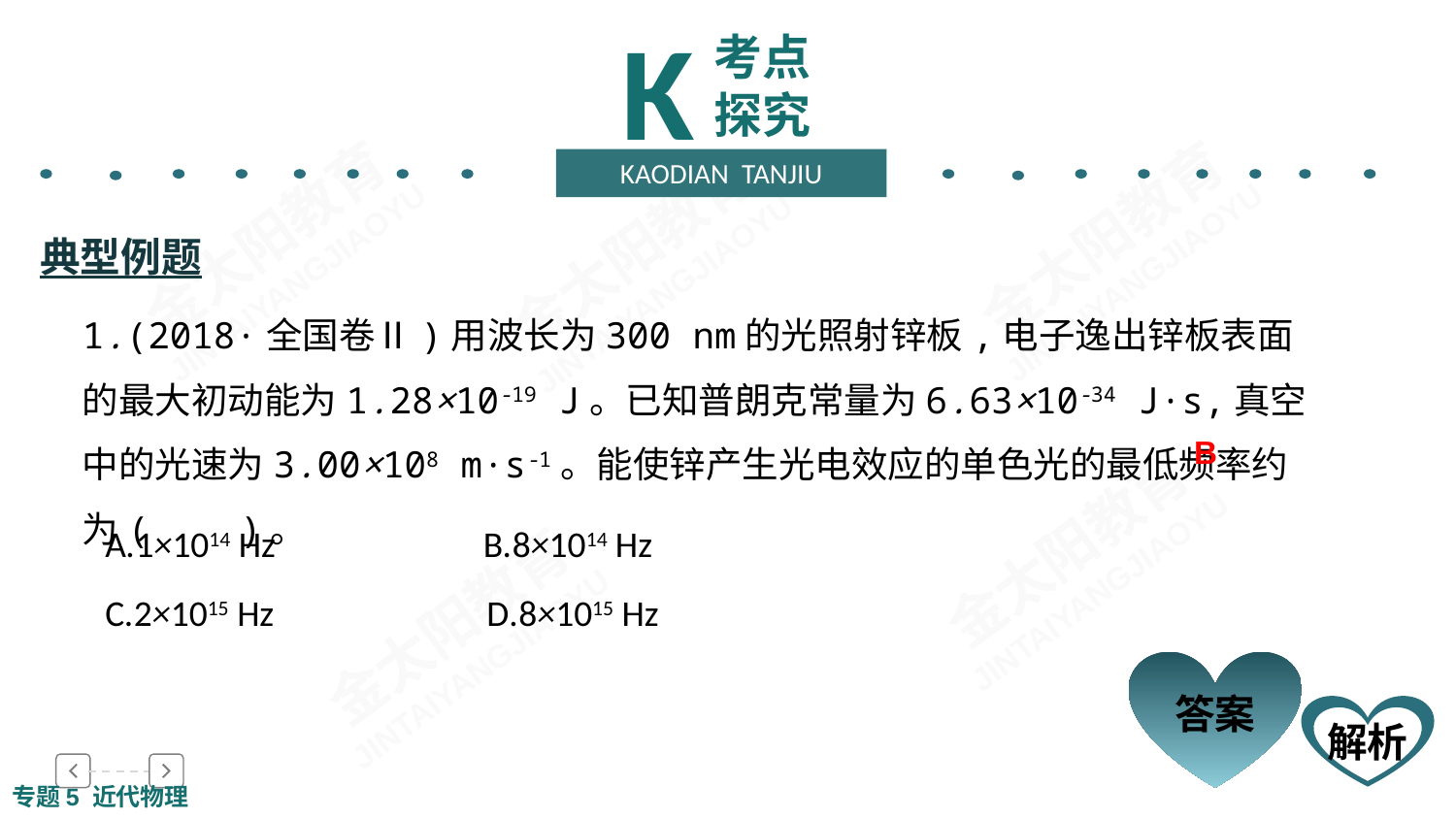

K
考点探究
KAODIAN  TANJIU

典型例题
1.(2018·全国卷Ⅱ)用波长为300 nm的光照射锌板,电子逸出锌板表面的最大初动能为1.28×10-19 J。已知普朗克常量为6.63×10-34 J·s,真空中的光速为3.00×108 m·s-1。能使锌产生光电效应的单色光的最低频率约为(　　)。
B
A.1×1014 Hz　　　　　 B.8×1014 Hz
C.2×1015 Hz	           D.8×1015 Hz
答案
解析